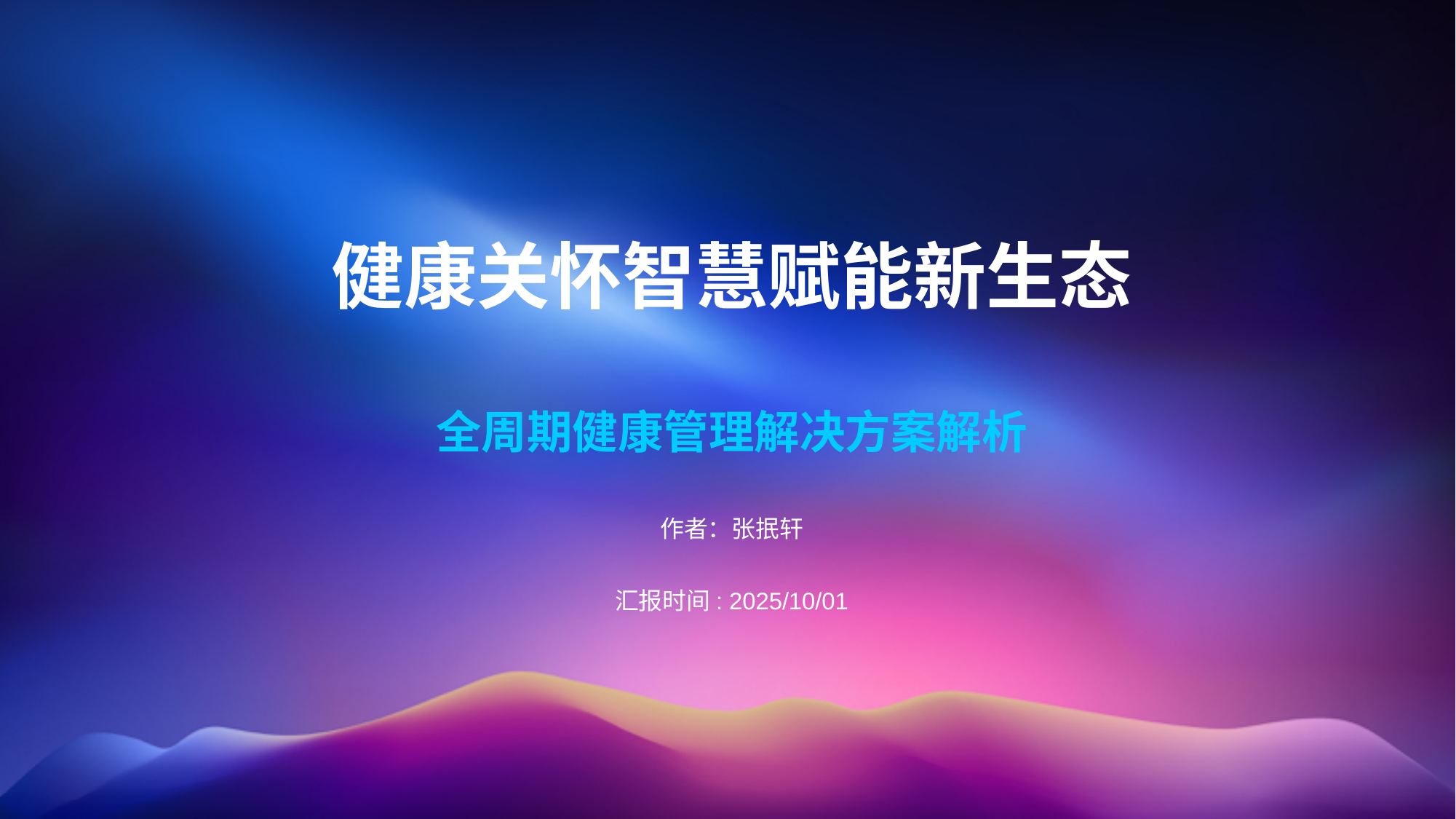

健康关怀智慧赋能新生态
全周期健康管理解决方案解析

作者：张抿轩

汇报时间: 2025/10/01